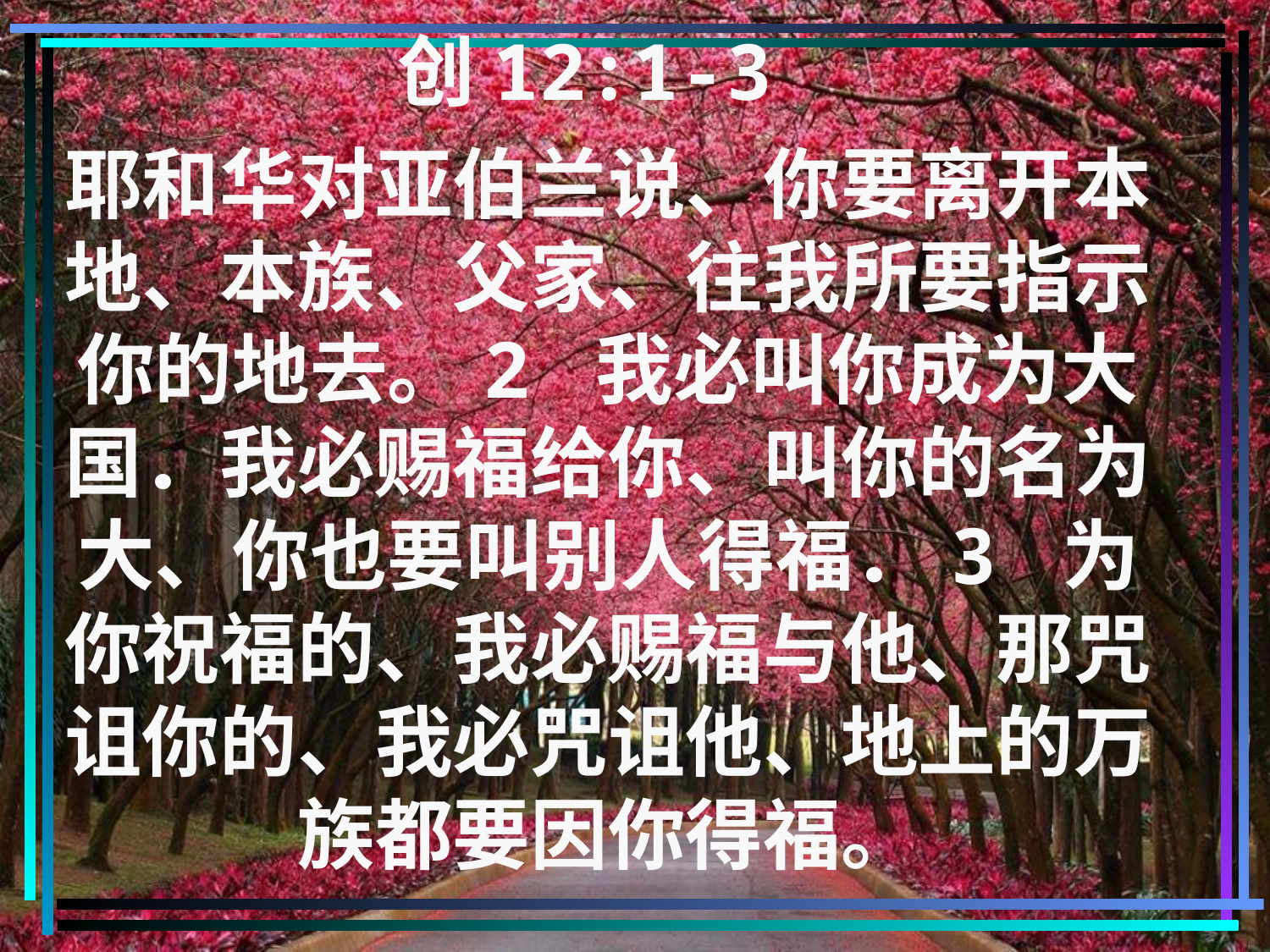

创12:1-3
耶和华对亚伯兰说、你要离开本地、本族、父家、往我所要指示你的地去。2 我必叫你成为大国．我必赐福给你、叫你的名为大、你也要叫别人得福．3 为你祝福的、我必赐福与他、那咒诅你的、我必咒诅他、地上的万族都要因你得福。